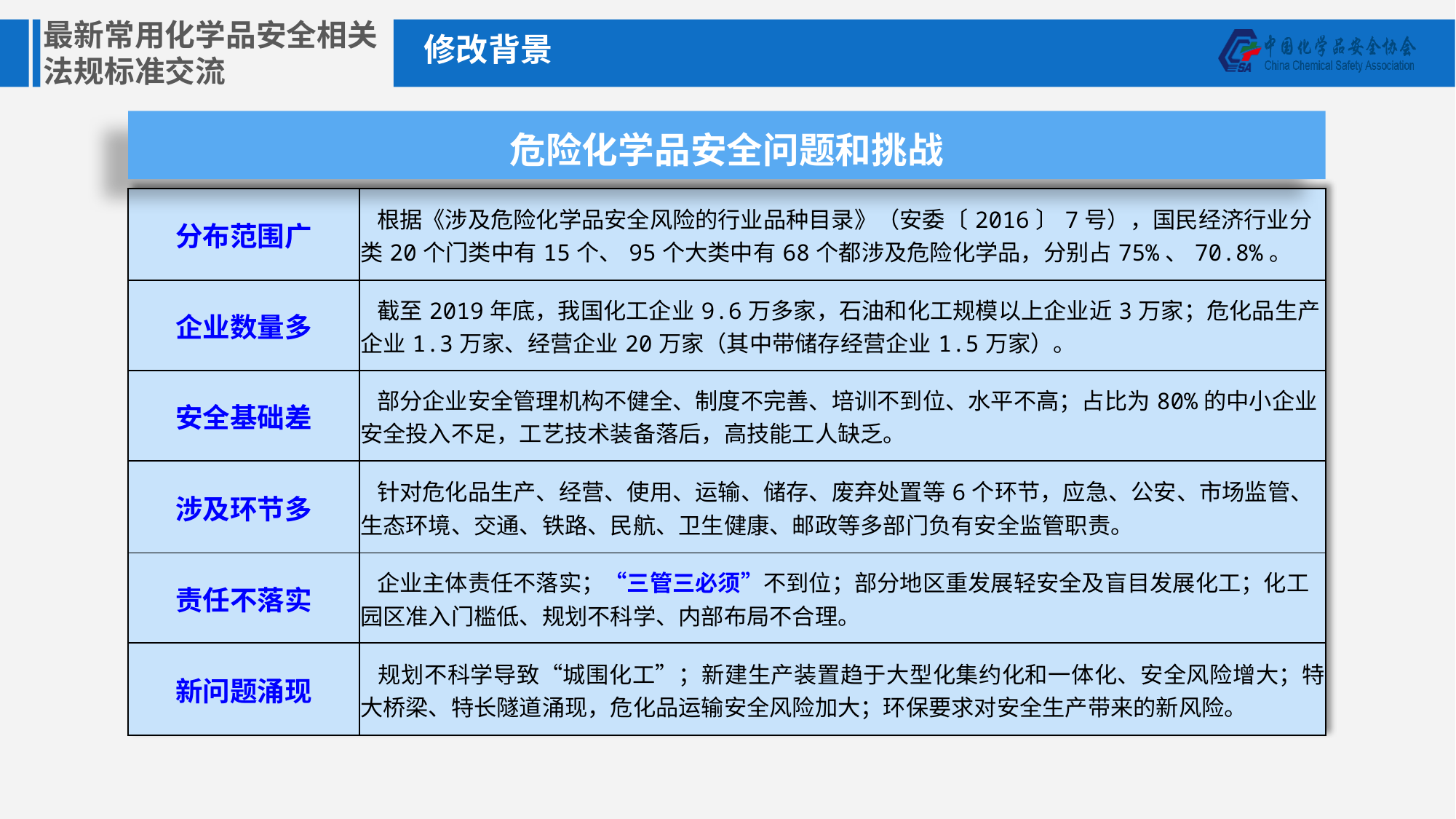

修改背景
危险化学品安全问题和挑战
| 分布范围广 | 根据《涉及危险化学品安全风险的行业品种目录》（安委〔2016〕7号），国民经济行业分类20个门类中有15个、95个大类中有68个都涉及危险化学品，分别占75%、70.8%。 |
| --- | --- |
| 企业数量多 | 截至2019年底，我国化工企业9.6万多家，石油和化工规模以上企业近3万家；危化品生产企业1.3万家、经营企业20万家（其中带储存经营企业1.5万家）。 |
| 安全基础差 | 部分企业安全管理机构不健全、制度不完善、培训不到位、水平不高；占比为80%的中小企业安全投入不足，工艺技术装备落后，高技能工人缺乏。 |
| 涉及环节多 | 针对危化品生产、经营、使用、运输、储存、废弃处置等6个环节，应急、公安、市场监管、生态环境、交通、铁路、民航、卫生健康、邮政等多部门负有安全监管职责。 |
| 责任不落实 | 企业主体责任不落实；“三管三必须”不到位；部分地区重发展轻安全及盲目发展化工；化工园区准入门槛低、规划不科学、内部布局不合理。 |
| 新问题涌现 | 规划不科学导致“城围化工”；新建生产装置趋于大型化集约化和一体化、安全风险增大；特大桥梁、特长隧道涌现，危化品运输安全风险加大；环保要求对安全生产带来的新风险。 |